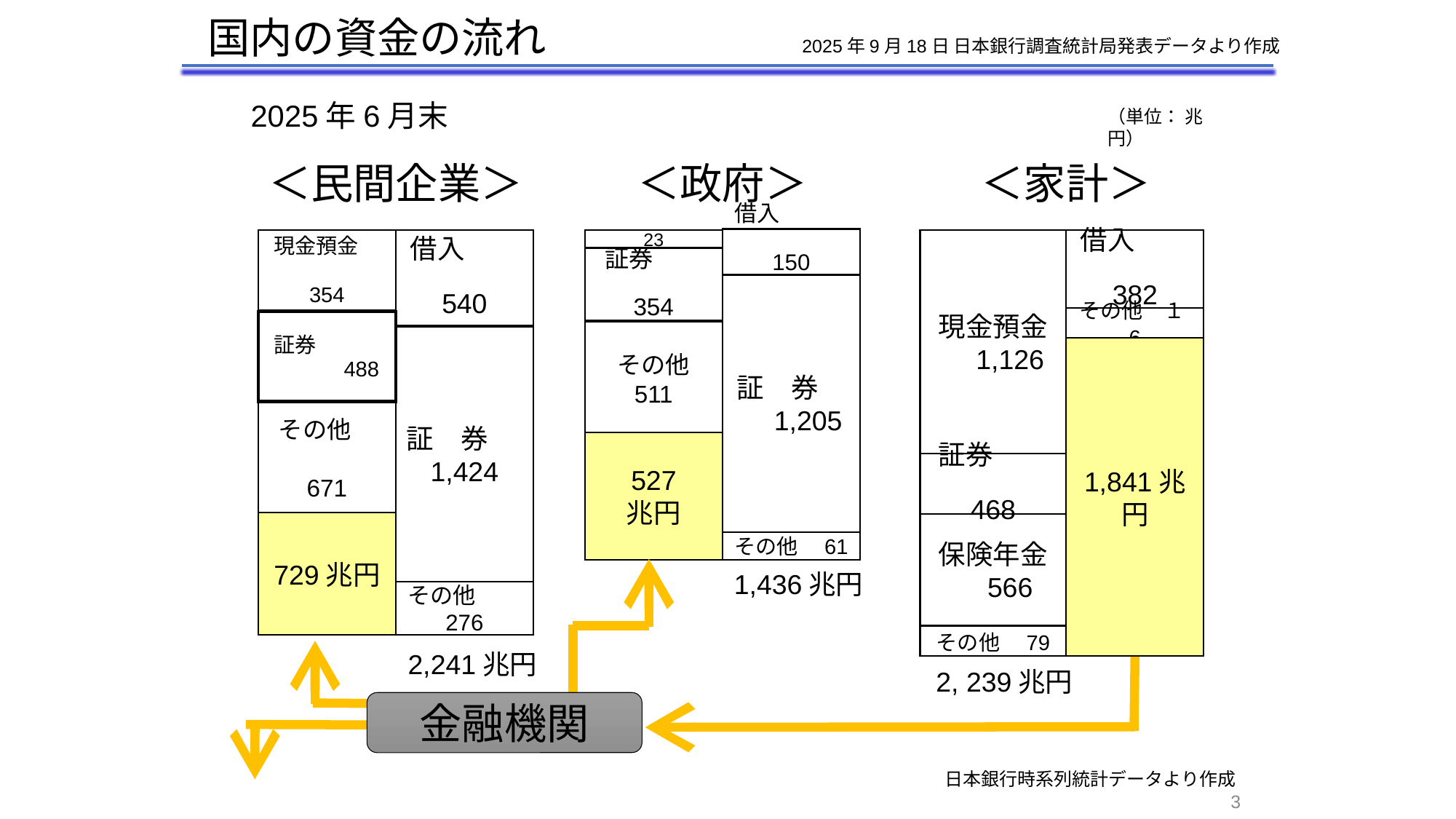

国内の資金の流れ
2025年9月18日 日本銀行調査統計局発表データより作成
2025年6月末
（単位： 兆円）
＜民間企業＞
＜政府＞
＜家計＞
借入
150
証券
354
23
借入　　　　　　382
現金預金
354
借入　　　　　　540
現金預金　1,126
証　券　　1,205
その他　１6
証券　　　　　　488
その他
511
証　券　1,424
1,841兆円
その他
671
527
兆円
証券
468
729兆円
保険年金　566
その他　61
1,436兆円
その他
276
その他　79
2,241兆円
2, 239兆円
金融機関
日本銀行時系列統計データより作成
3